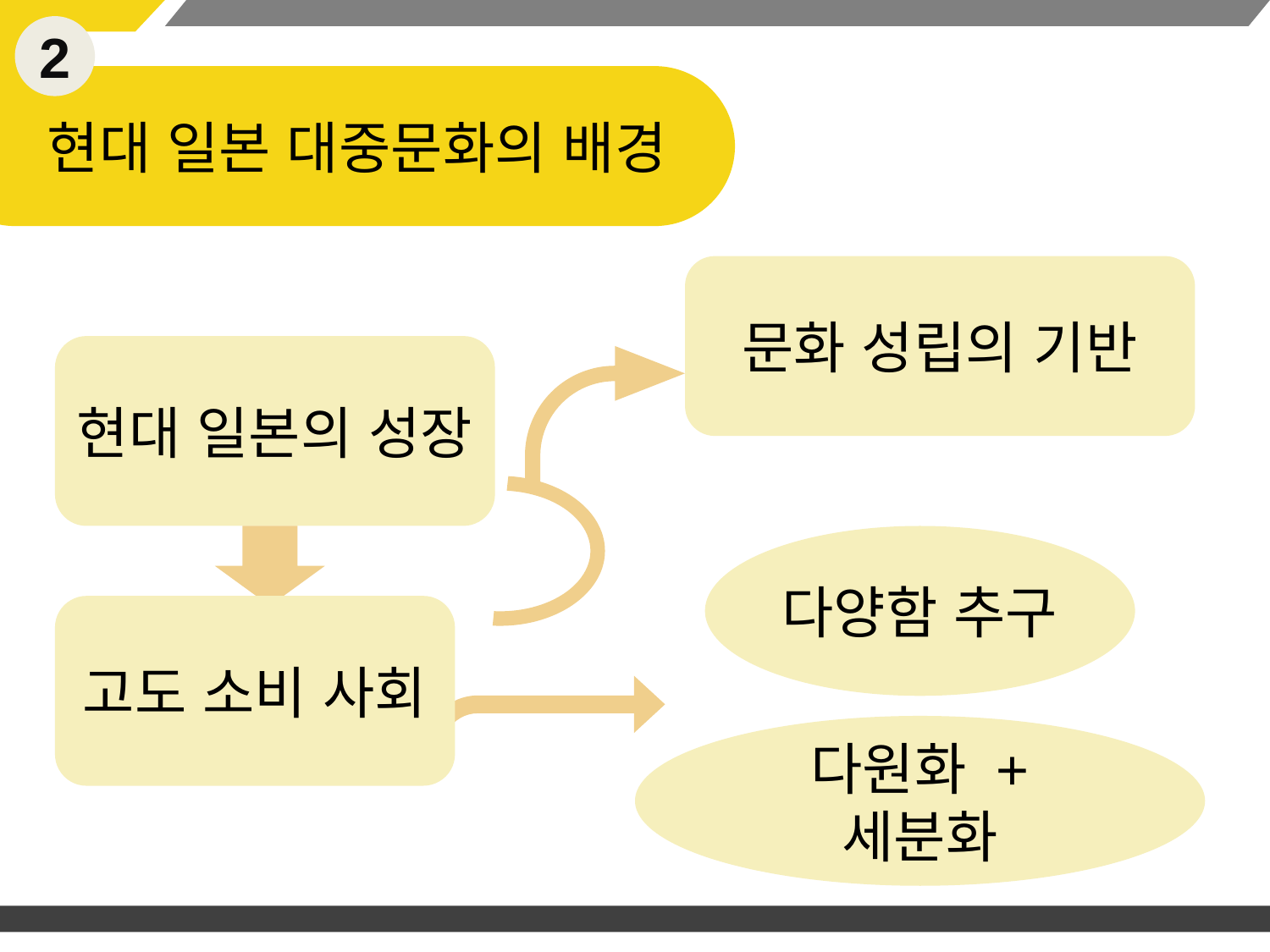

2
  현대 일본 대중문화의 배경
문화 성립의 기반
현대 일본의 성장

다양함 추구
고도 소비 사회

다원화 + 세분화